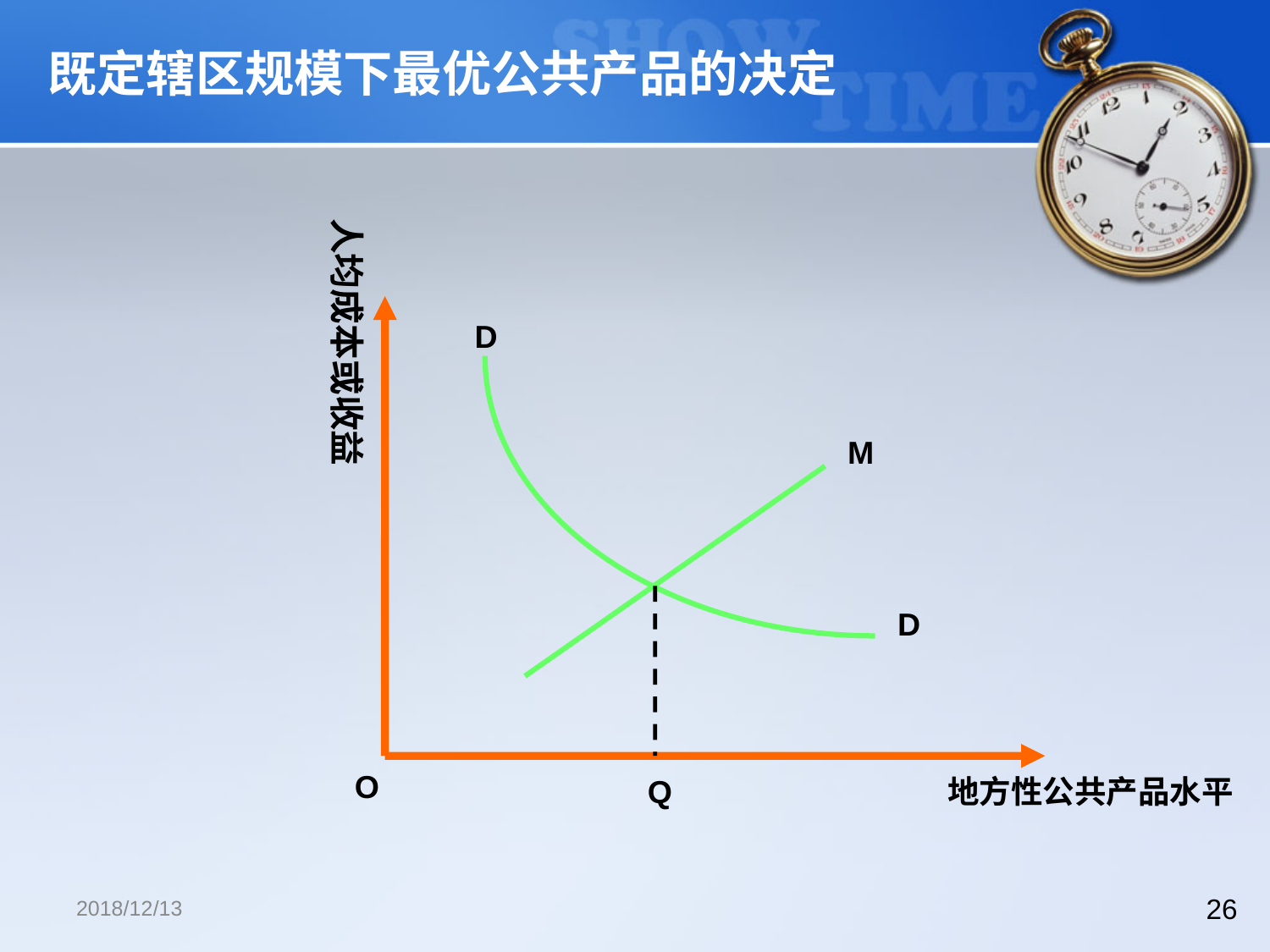

既定辖区规模下最优公共产品的决定

人均成本或收益

D

M

D

O
Q
地方性公共产品水平
2018/12/13
26